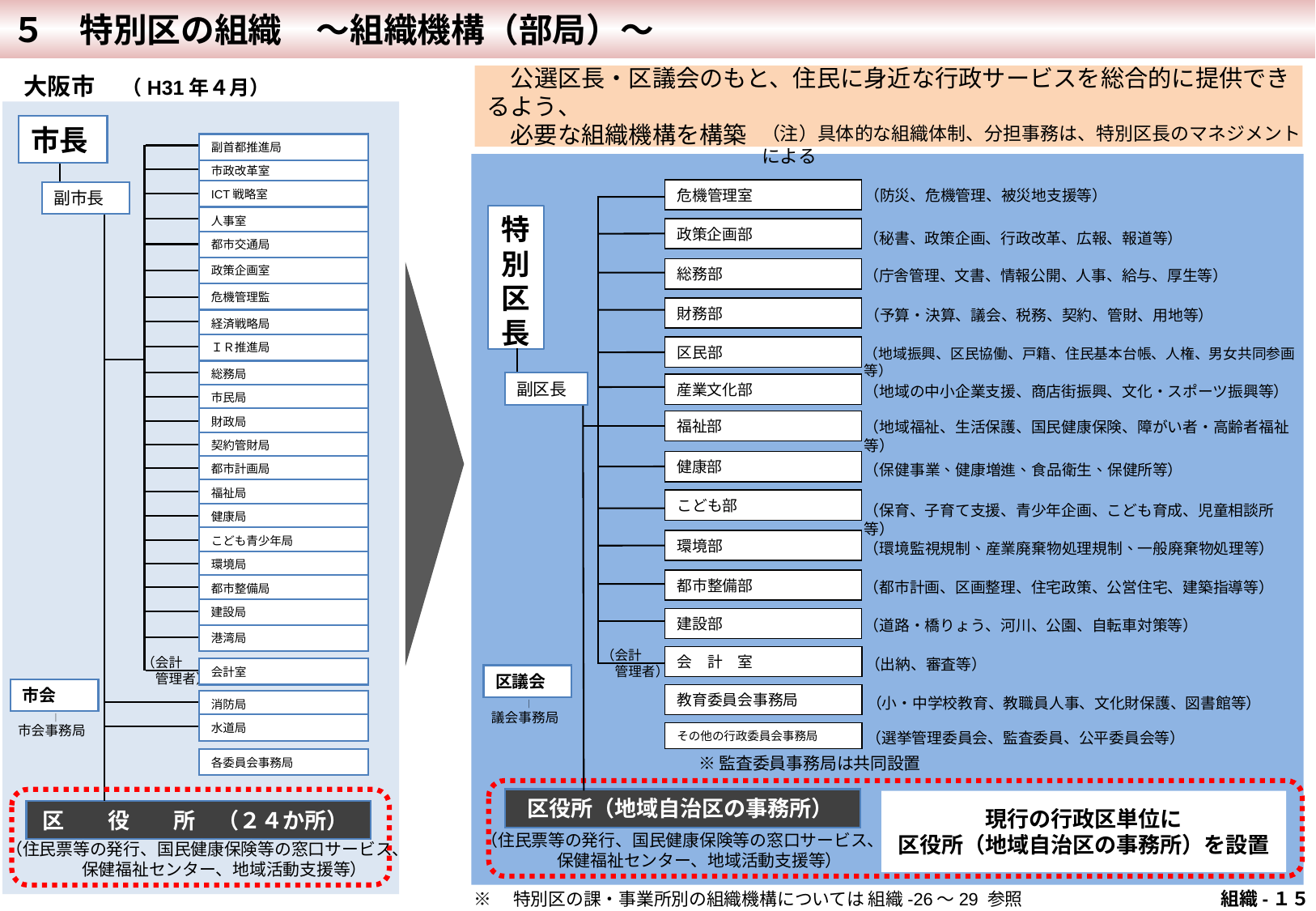

５　特別区の組織　～組織機構（部局）～
大阪市　（H31年４月）
　公選区長・区議会のもと、住民に身近な行政サービスを総合的に提供できるよう、
　必要な組織機構を構築

市長
（注）具体的な組織体制、分担事務は、特別区長のマネジメントによる
副首都推進局

市政改革室
危機管理室
政策企画部
総務部
財務部
区民部
産業文化部
福祉部
健康部
こども部
環境部
都市整備部
建設部
会　計　室
教育委員会事務局
その他の行政委員会事務局
特
別
区
長
（防災、危機管理、被災地支援等）
ICT戦略室
副市長
人事室
（秘書、政策企画、行政改革、広報、報道等）
都市交通局
政策企画室
（庁舎管理、文書、情報公開、人事、給与、厚生等）
危機管理監
（予算・決算、議会、税務、契約、管財、用地等）
経済戦略局
ＩＲ推進局
（地域振興、区民協働、戸籍、住民基本台帳、人権、男女共同参画等）
総務局
副区長
（地域の中小企業支援、商店街振興、文化・スポーツ振興等）
市民局
財政局
（地域福祉、生活保護、国民健康保険、障がい者・高齢者福祉等）
契約管財局

（保健事業、健康増進、食品衛生、保健所等）
都市計画局
福祉局
（保育、子育て支援、青少年企画、こども育成、児童相談所等）
健康局
こども青少年局
（環境監視規制、産業廃棄物処理規制、一般廃棄物処理等）
環境局
（都市計画、区画整理、住宅政策、公営住宅、建築指導等）
都市整備局
建設局
（道路・橋りょう、河川、公園、自転車対策等）
港湾局
（会計
　　　管理者）
（会計
　　　管理者）
（出納、審査等）
会計室
区議会
市会
（小・中学校教育、教職員人事、文化財保護、図書館等）
消防局
　｜
議会事務局
　｜
市会事務局
水道局
（選挙管理委員会、監査委員、公平委員会等）
※監査委員事務局は共同設置
各委員会事務局

区役所（地域自治区の事務所）

現行の行政区単位に
区役所（地域自治区の事務所）を設置
区　　役　　所　（２４か所）
（住民票等の発行、国民健康保険等の窓口サービス、
　　保健福祉センター、地域活動支援等）
（住民票等の発行、国民健康保険等の窓口サービス、
　　保健福祉センター、地域活動支援等）
 組織-１５
※　特別区の課・事業所別の組織機構については 組織-26～29 参照